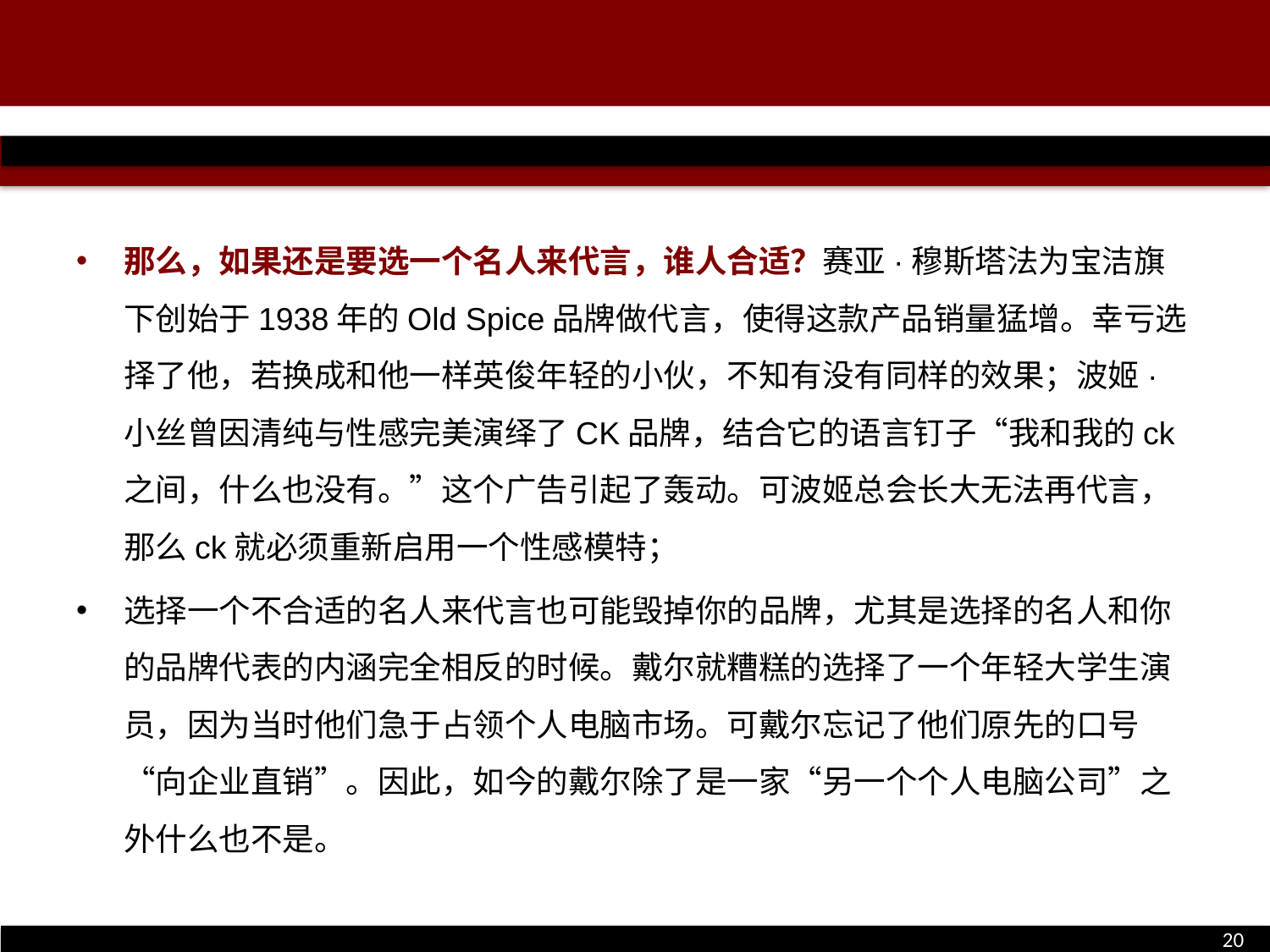

那么，如果还是要选一个名人来代言，谁人合适？赛亚·穆斯塔法为宝洁旗下创始于1938年的Old Spice品牌做代言，使得这款产品销量猛增。幸亏选择了他，若换成和他一样英俊年轻的小伙，不知有没有同样的效果；波姬·小丝曾因清纯与性感完美演绎了CK品牌，结合它的语言钉子“我和我的ck之间，什么也没有。”这个广告引起了轰动。可波姬总会长大无法再代言，那么ck就必须重新启用一个性感模特；
选择一个不合适的名人来代言也可能毁掉你的品牌，尤其是选择的名人和你的品牌代表的内涵完全相反的时候。戴尔就糟糕的选择了一个年轻大学生演员，因为当时他们急于占领个人电脑市场。可戴尔忘记了他们原先的口号“向企业直销”。因此，如今的戴尔除了是一家“另一个个人电脑公司”之外什么也不是。